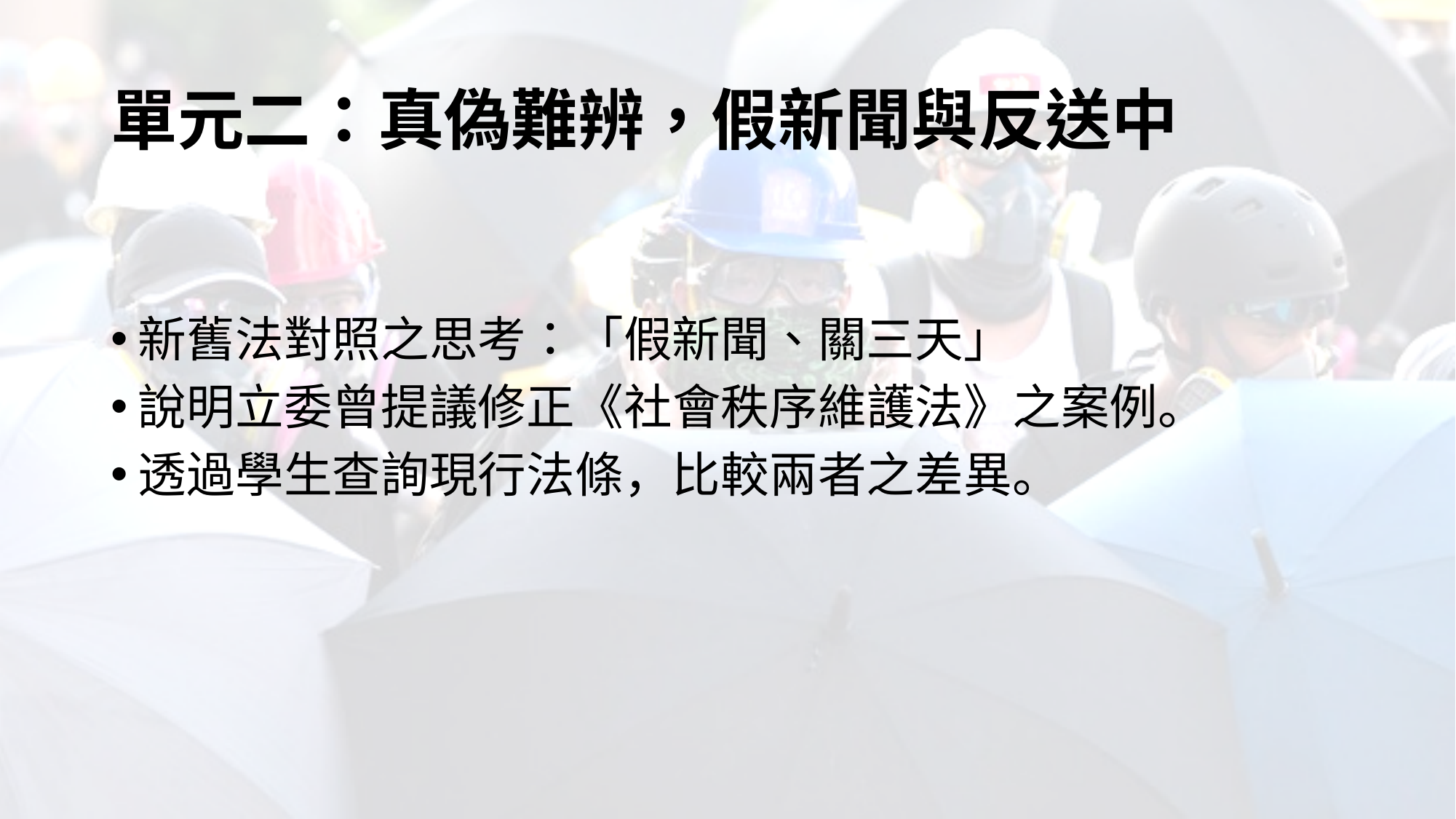

# 單元二：真偽難辨，假新聞與反送中
新舊法對照之思考：「假新聞、關三天」
說明立委曾提議修正《社會秩序維護法》之案例。
透過學生查詢現行法條，比較兩者之差異。